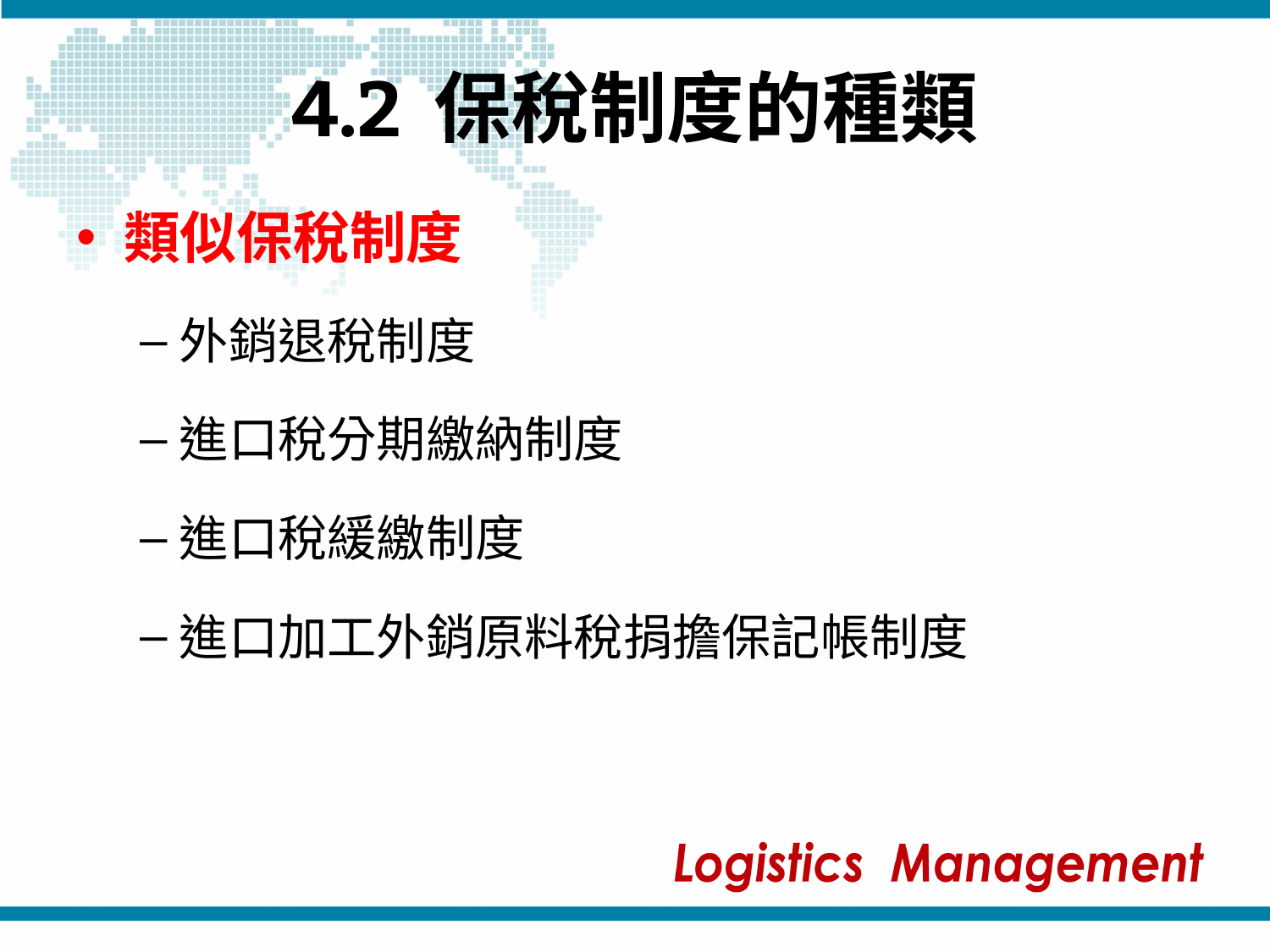

# 4.2 保稅制度的種類
類似保稅制度
外銷退稅制度
進口稅分期繳納制度
進口稅緩繳制度
進口加工外銷原料稅捐擔保記帳制度